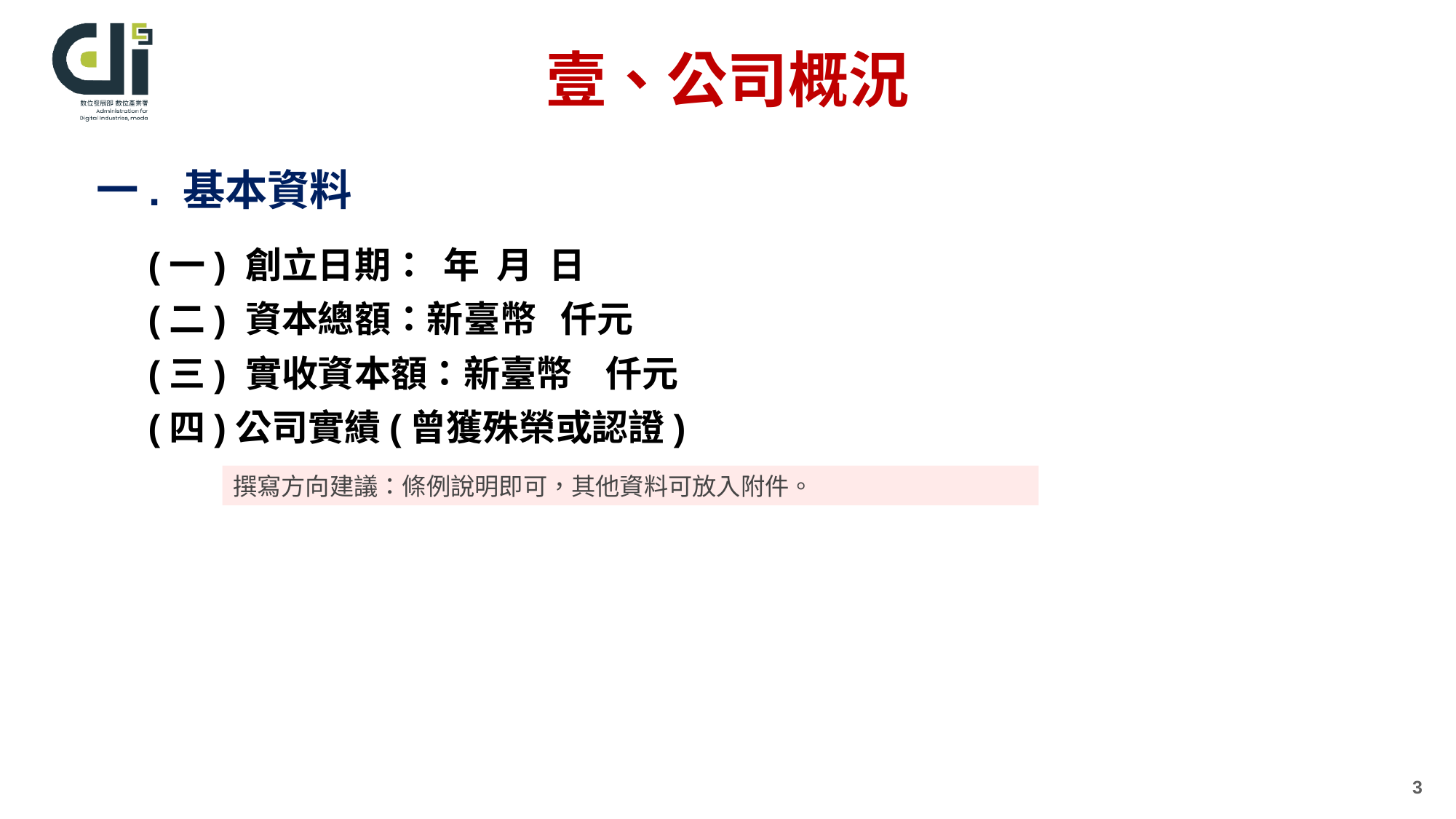

壹、公司概況
# 一. 基本資料
(一) 創立日期：  年  月  日
(二) 資本總額：新臺幣   仟元
(三) 實收資本額：新臺幣    仟元
(四)公司實績(曾獲殊榮或認證)

撰寫方向建議：條例說明即可，其他資料可放入附件。
3